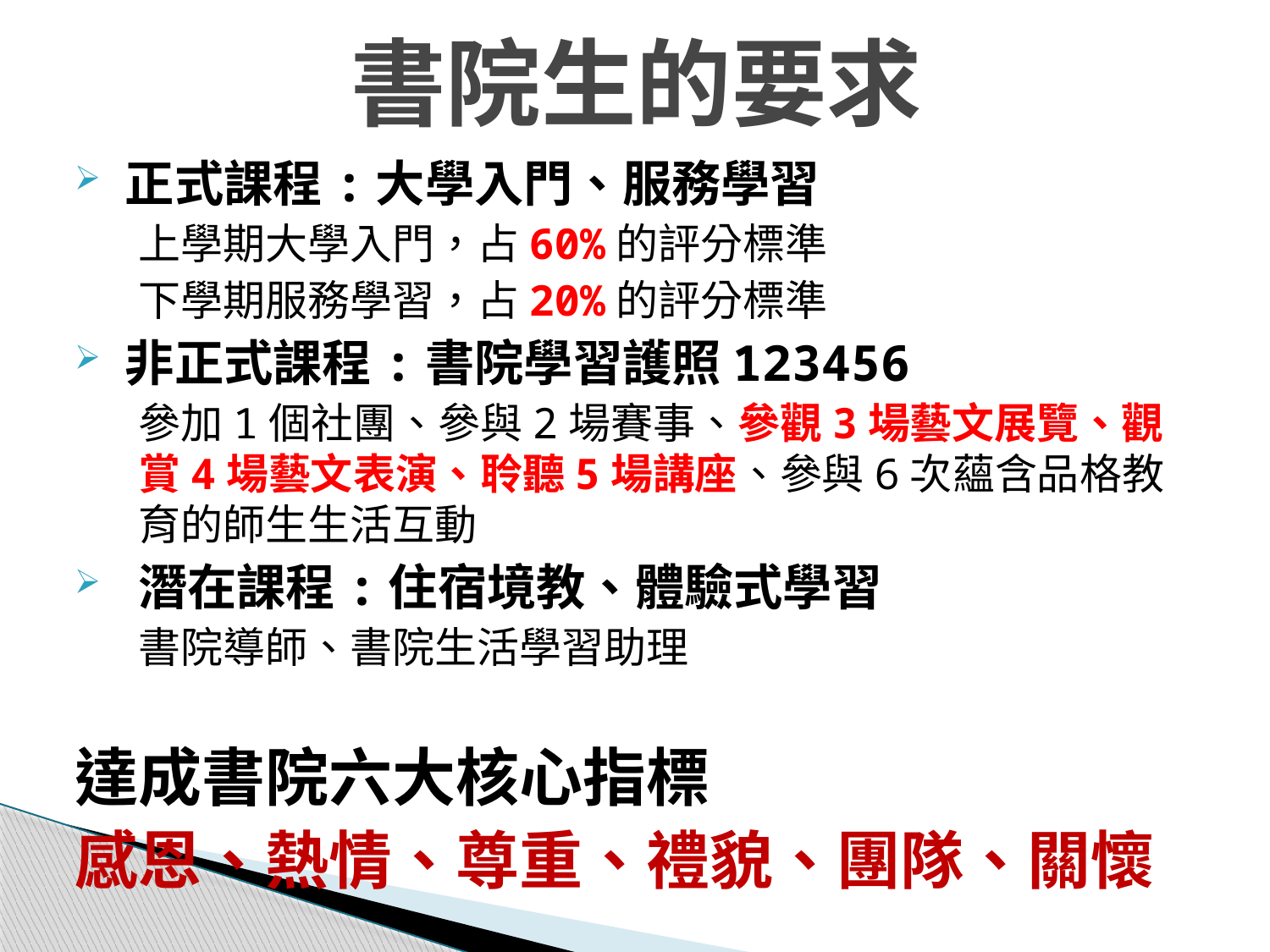

# 書院生的要求
正式課程:大學入門、服務學習
上學期大學入門，占60%的評分標準
下學期服務學習，占20%的評分標準
非正式課程:書院學習護照123456
參加1個社團、參與2場賽事、參觀3場藝文展覽、觀賞4場藝文表演、聆聽5場講座、參與6次蘊含品格教育的師生生活互動
潛在課程:住宿境教、體驗式學習
書院導師、書院生活學習助理

達成書院六大核心指標
感恩、熱情、尊重、禮貌、團隊、關懷